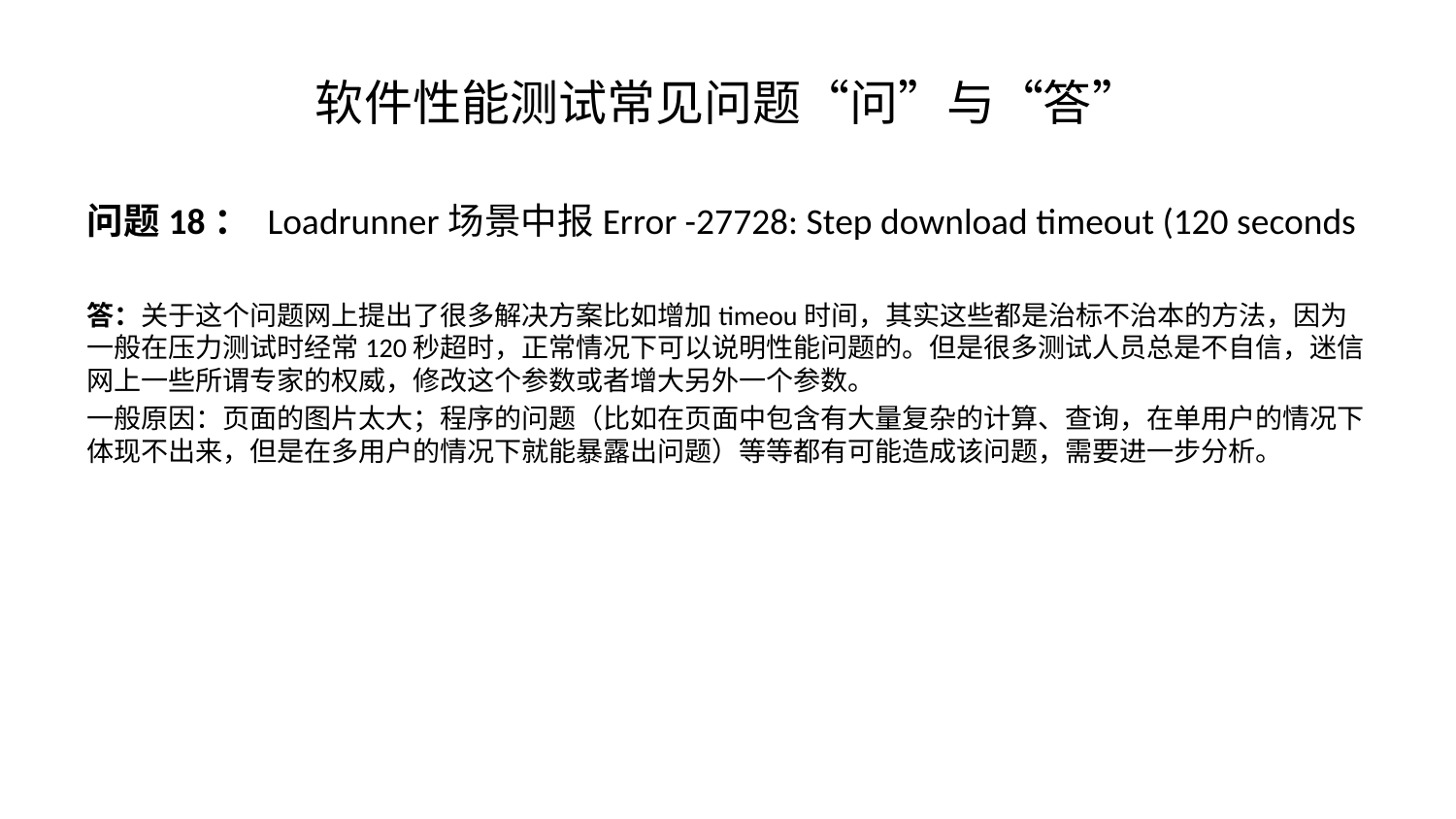

# 软件性能测试常见问题“问”与“答”
问题18： Loadrunner场景中报Error -27728: Step download timeout (120 seconds

答：关于这个问题网上提出了很多解决方案比如增加timeou时间，其实这些都是治标不治本的方法，因为一般在压力测试时经常120秒超时，正常情况下可以说明性能问题的。但是很多测试人员总是不自信，迷信网上一些所谓专家的权威，修改这个参数或者增大另外一个参数。
一般原因：页面的图片太大；程序的问题（比如在页面中包含有大量复杂的计算、查询，在单用户的情况下体现不出来，但是在多用户的情况下就能暴露出问题）等等都有可能造成该问题，需要进一步分析。